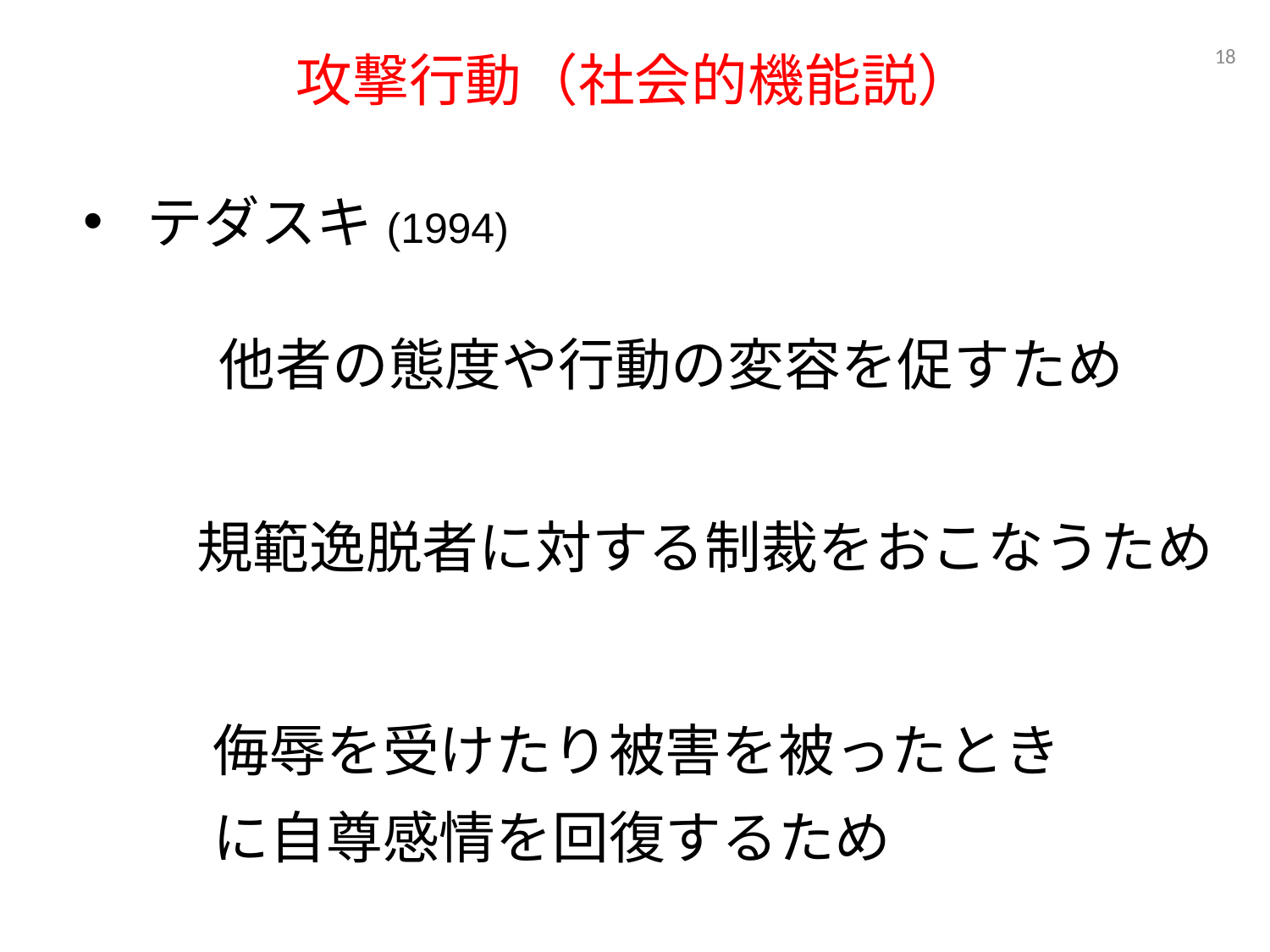

18
# 攻撃行動（社会的機能説）
テダスキ(1994)
他者の態度や行動の変容を促すため
規範逸脱者に対する制裁をおこなうため
侮辱を受けたり被害を被ったときに自尊感情を回復するため